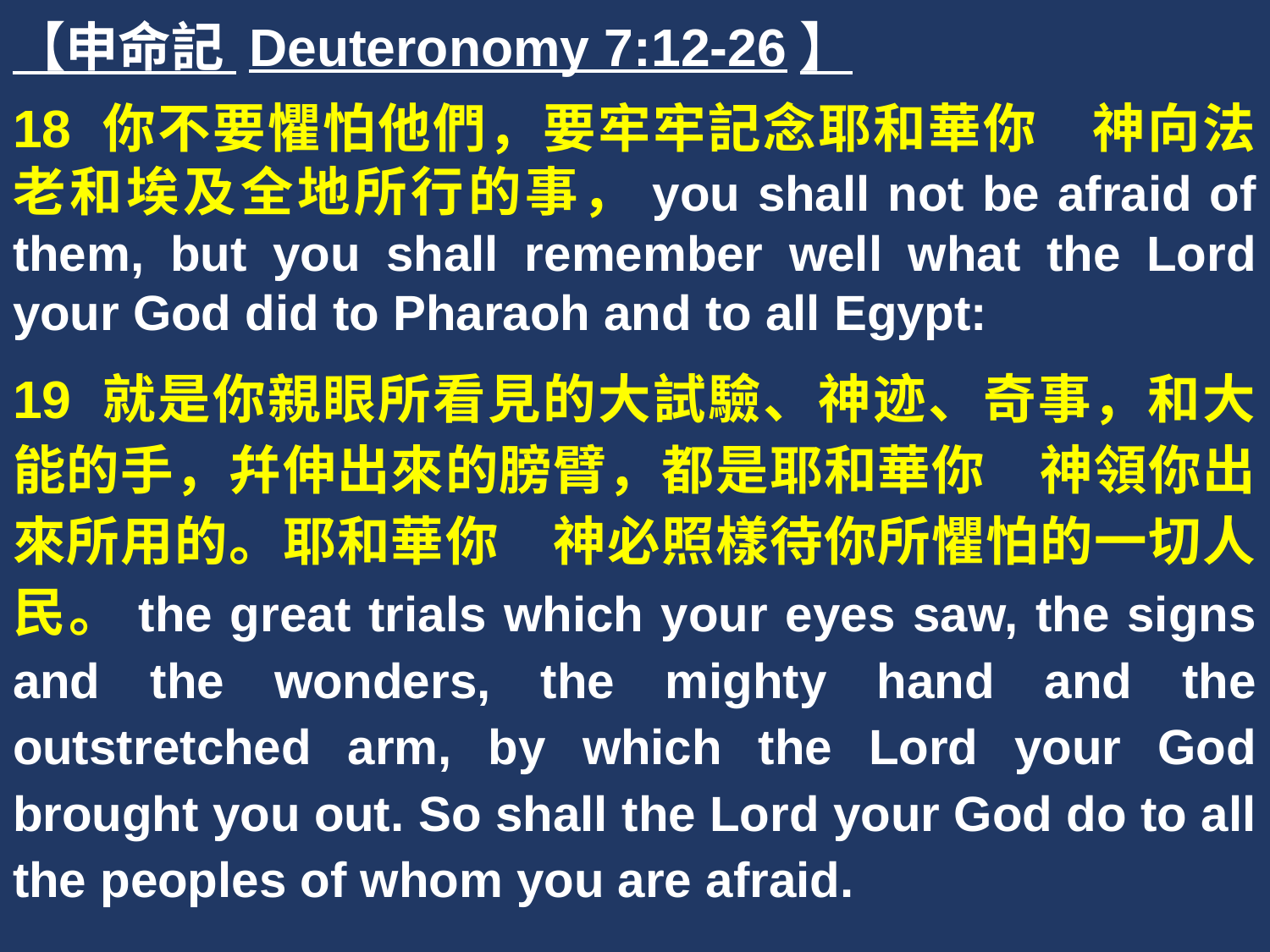

【申命記 Deuteronomy 7:12-26】
18 你不要懼怕他們，要牢牢記念耶和華你　神向法老和埃及全地所行的事，you shall not be afraid of them, but you shall remember well what the Lord your God did to Pharaoh and to all Egypt:
19 就是你親眼所看見的大試驗、神迹、奇事，和大能的手，幷伸出來的膀臂，都是耶和華你　神領你出來所用的。耶和華你　神必照樣待你所懼怕的一切人民。the great trials which your eyes saw, the signs and the wonders, the mighty hand and the outstretched arm, by which the Lord your God brought you out. So shall the Lord your God do to all the peoples of whom you are afraid.